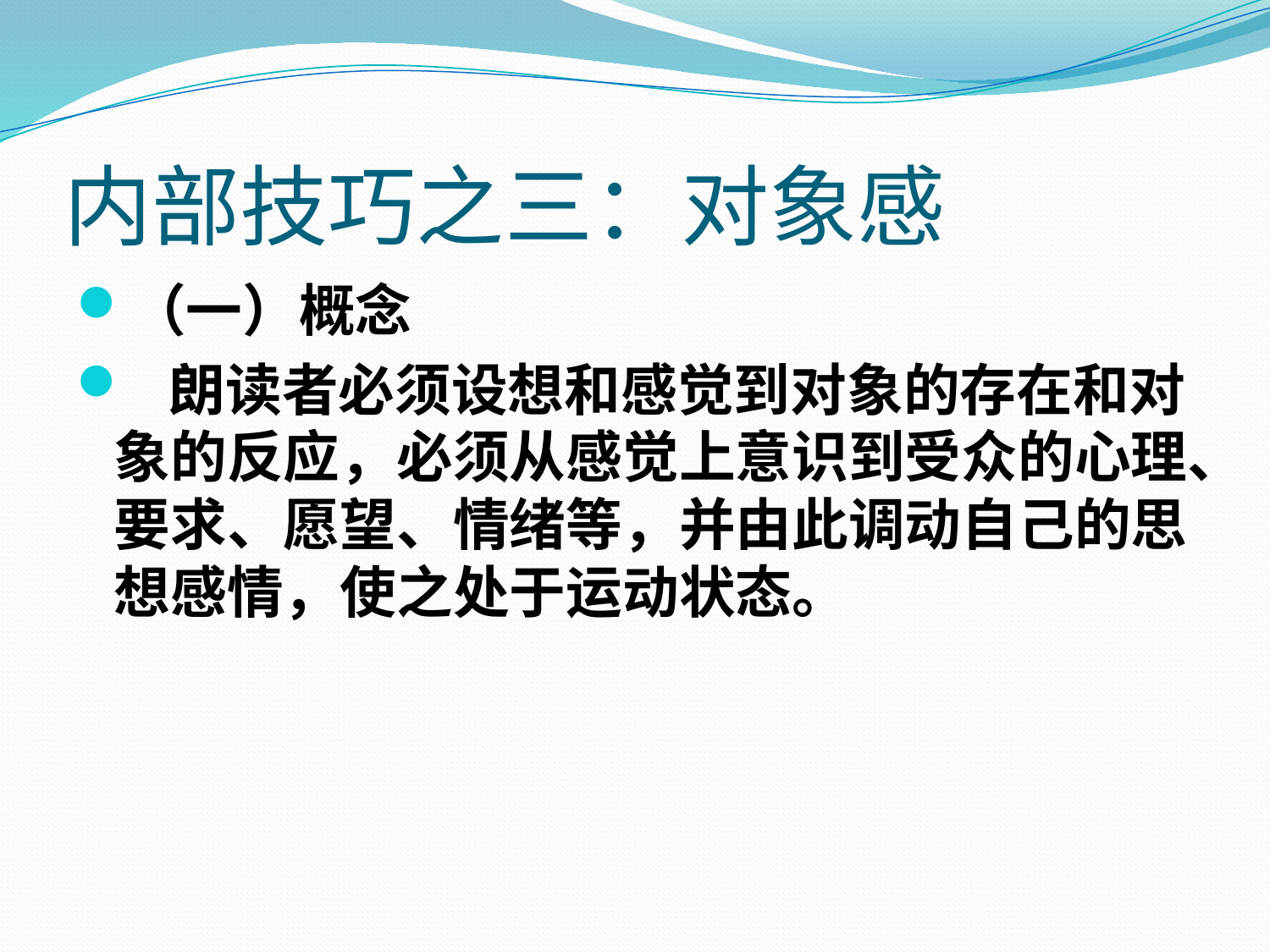

# 内部技巧之三：对象感
（一）概念
  朗读者必须设想和感觉到对象的存在和对象的反应，必须从感觉上意识到受众的心理、要求、愿望、情绪等，并由此调动自己的思想感情，使之处于运动状态。